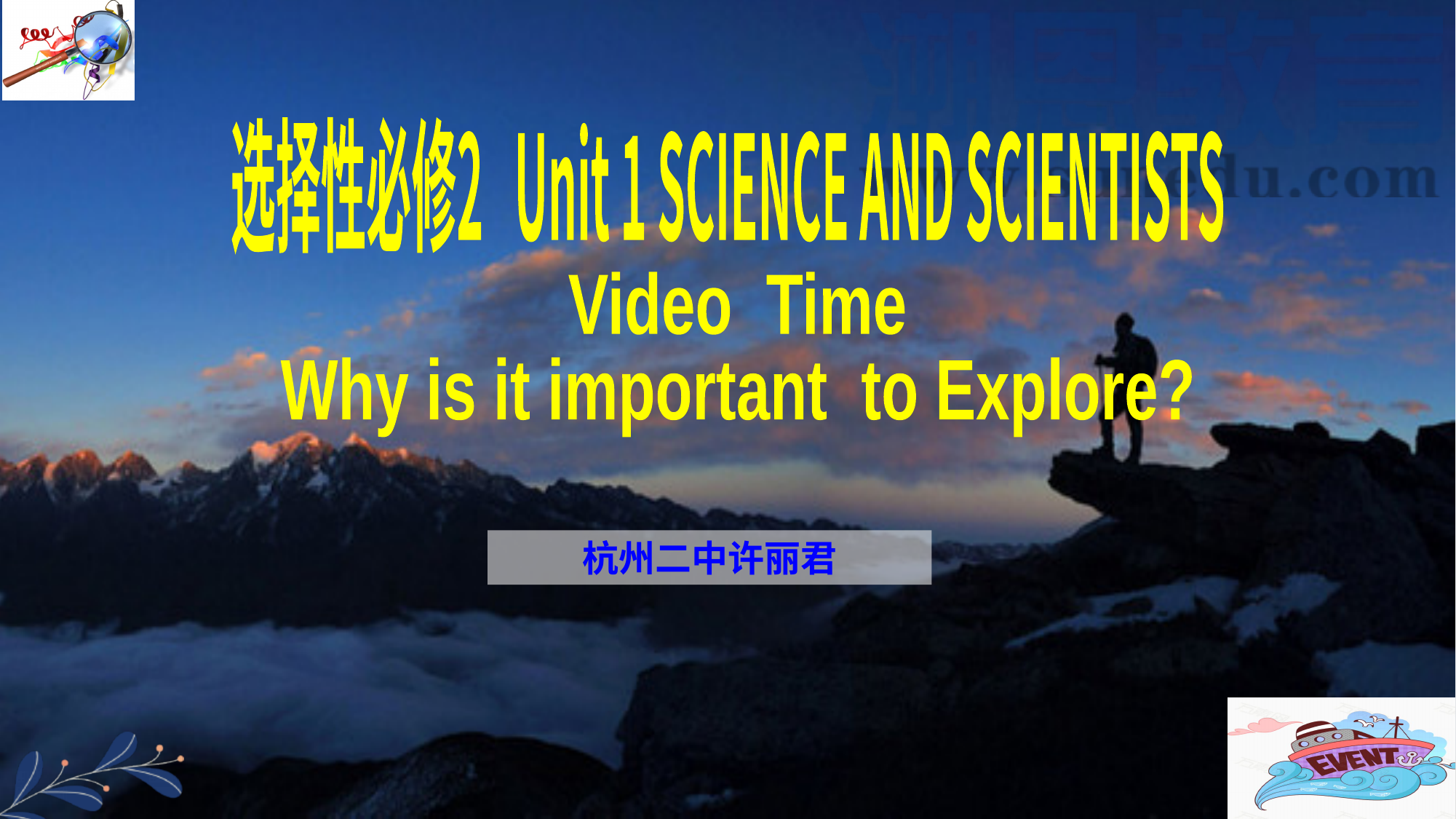

选择性必修2   Unit 1 SCIENCE AND SCIENTISTS
Video  Time
Why is it important  to Explore?
杭州二中许丽君